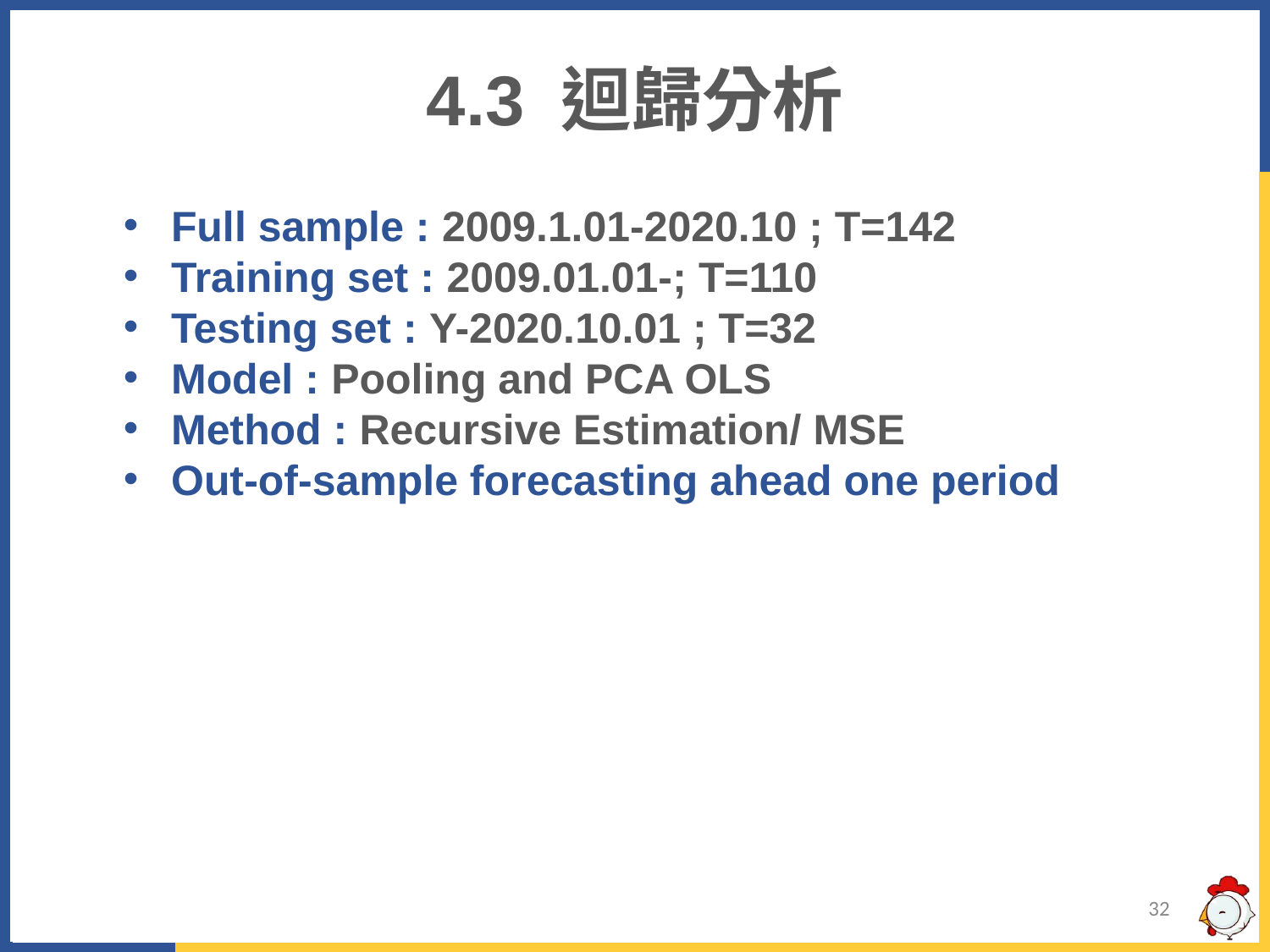

4.3 迴歸分析
Full sample : 2009.1.01-2020.10 ; T=142
Training set : 2009.01.01-; T=110
Testing set : Y-2020.10.01 ; T=32
Model : Pooling and PCA OLS
Method : Recursive Estimation/ MSE
Out-of-sample forecasting ahead one period

32